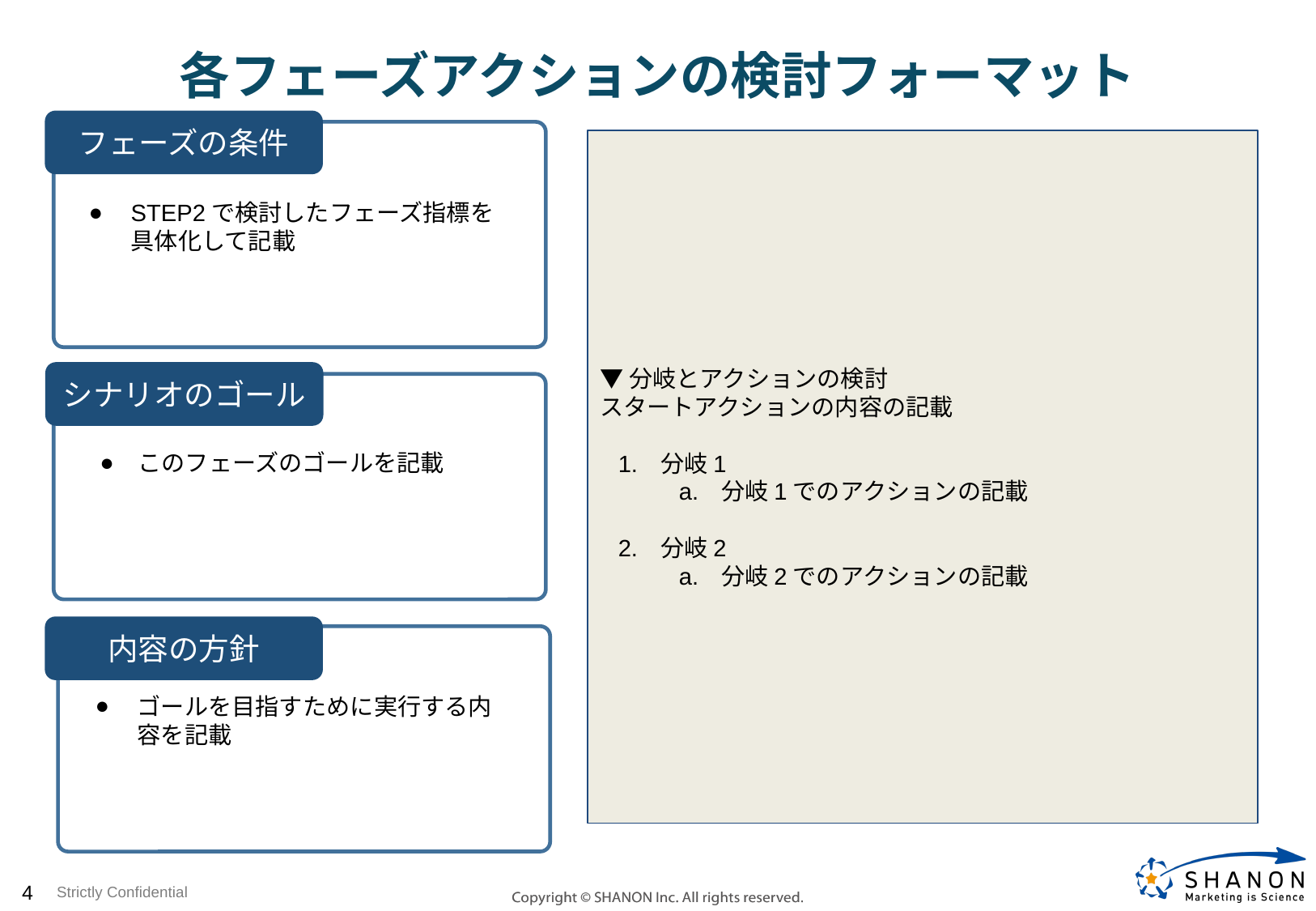

各フェーズアクションの検討フォーマット
フェーズの条件

▼分岐とアクションの検討
スタートアクションの内容の記載

分岐1
分岐1でのアクションの記載

分岐2
分岐2でのアクションの記載
STEP2で検討したフェーズ指標を具体化して記載
シナリオのゴール

このフェーズのゴールを記載
内容の方針

ゴールを目指すために実行する内容を記載
4